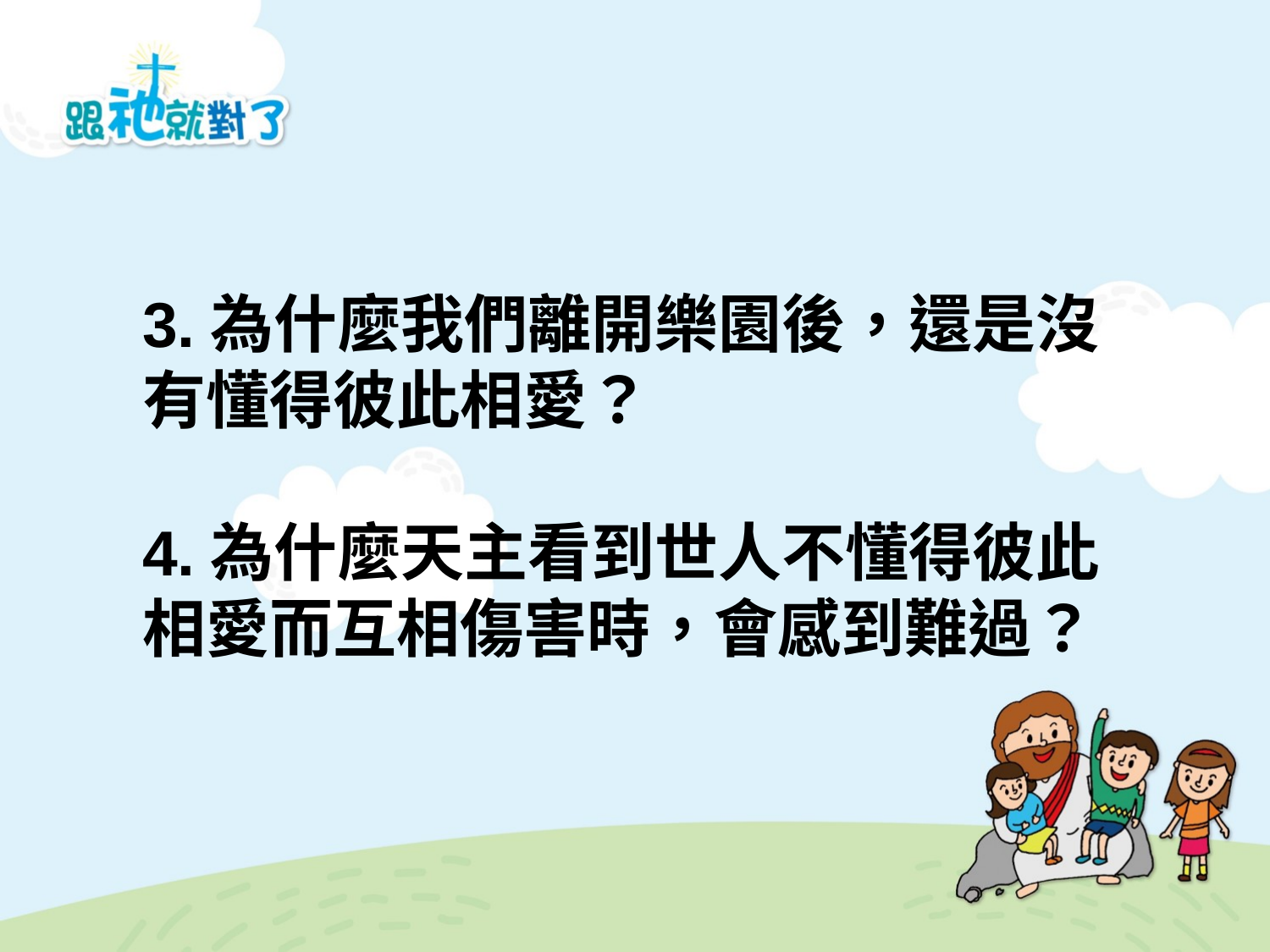

3.為什麼我們離開樂園後，還是沒有懂得彼此相愛？

4.為什麼天主看到世人不懂得彼此相愛而互相傷害時，會感到難過？